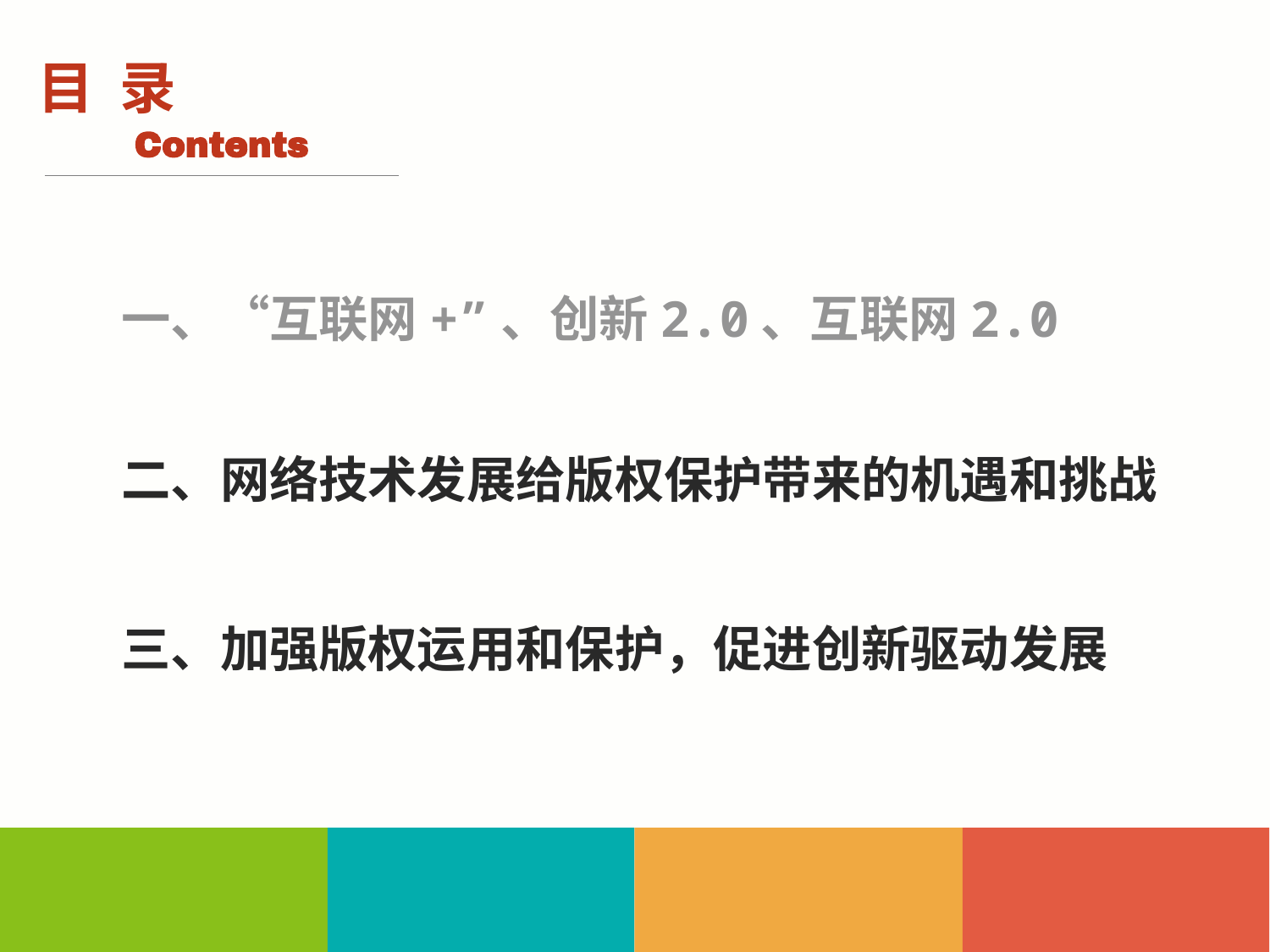

目  录
  Contents
一、“互联网+”、创新2.0、互联网2.0
二、网络技术发展给版权保护带来的机遇和挑战
三、加强版权运用和保护，促进创新驱动发展